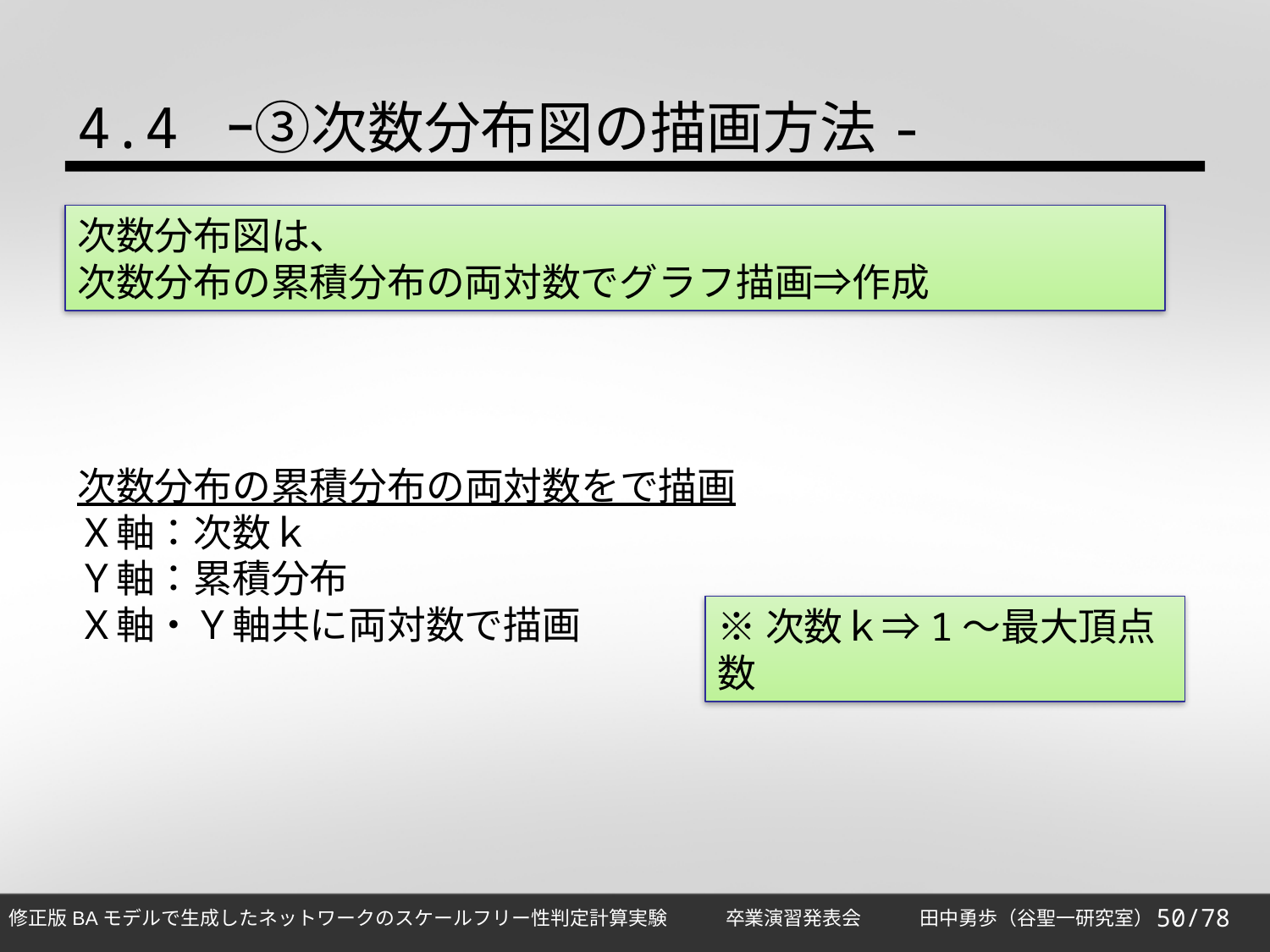

4.4 ｰ③次数分布図の描画方法-
次数分布図は､
次数分布の累積分布の両対数でグラフ描画⇒作成
次数分布の累積分布の両対数をで描画
Ｘ軸：次数ｋ
Ｙ軸：累積分布
Ｘ軸・Ｙ軸共に両対数で描画
※次数ｋ⇒1～最大頂点数
50/78
修正版BAモデルで生成したネットワークのスケールフリー性判定計算実験　　　卒業演習発表会　　　田中勇歩（谷聖一研究室）